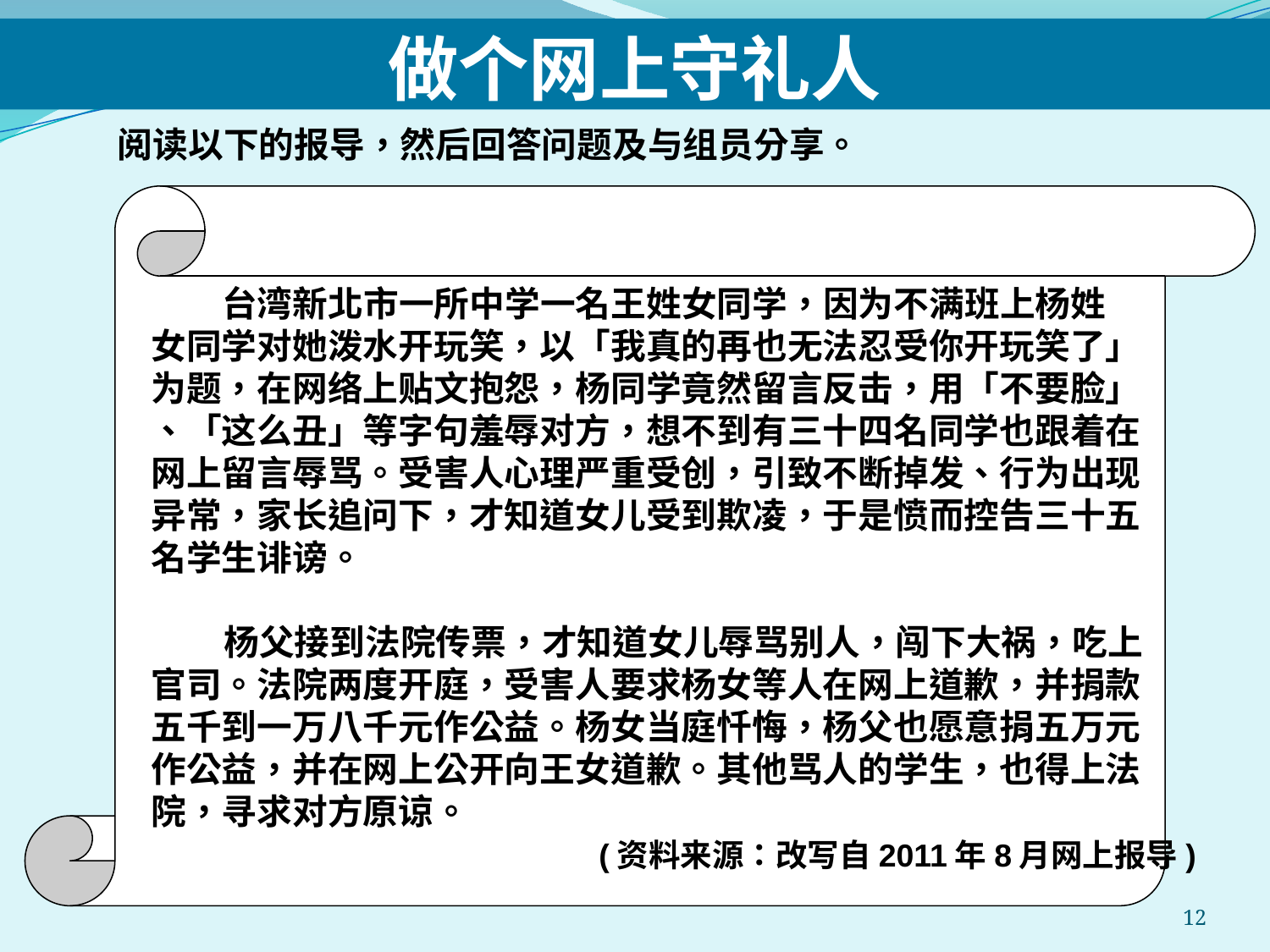

做个网上守礼人
阅读以下的报导，然后回答问题及与组员分享。

        台湾新北市一所中学一名王姓女同学，因为不满班上杨姓
女同学对她泼水开玩笑，以「我真的再也无法忍受你开玩笑了」
为题，在网络上贴文抱怨，杨同学竟然留言反击，用「不要脸」
、「这么丑」等字句羞辱对方，想不到有三十四名同学也跟着在
网上留言辱骂。受害人心理严重受创，引致不断掉发、行为出现
异常，家长追问下，才知道女儿受到欺凌，于是愤而控告三十五
名学生诽谤。

        杨父接到法院传票，才知道女儿辱骂别人，闯下大祸，吃上
官司。法院两度开庭，受害人要求杨女等人在网上道歉，并捐款
五千到一万八千元作公益。杨女当庭忏悔，杨父也愿意捐五万元
作公益，并在网上公开向王女道歉。其他骂人的学生，也得上法
院，寻求对方原谅。
                                              (资料来源：改写自2011年8月网上报导)

12